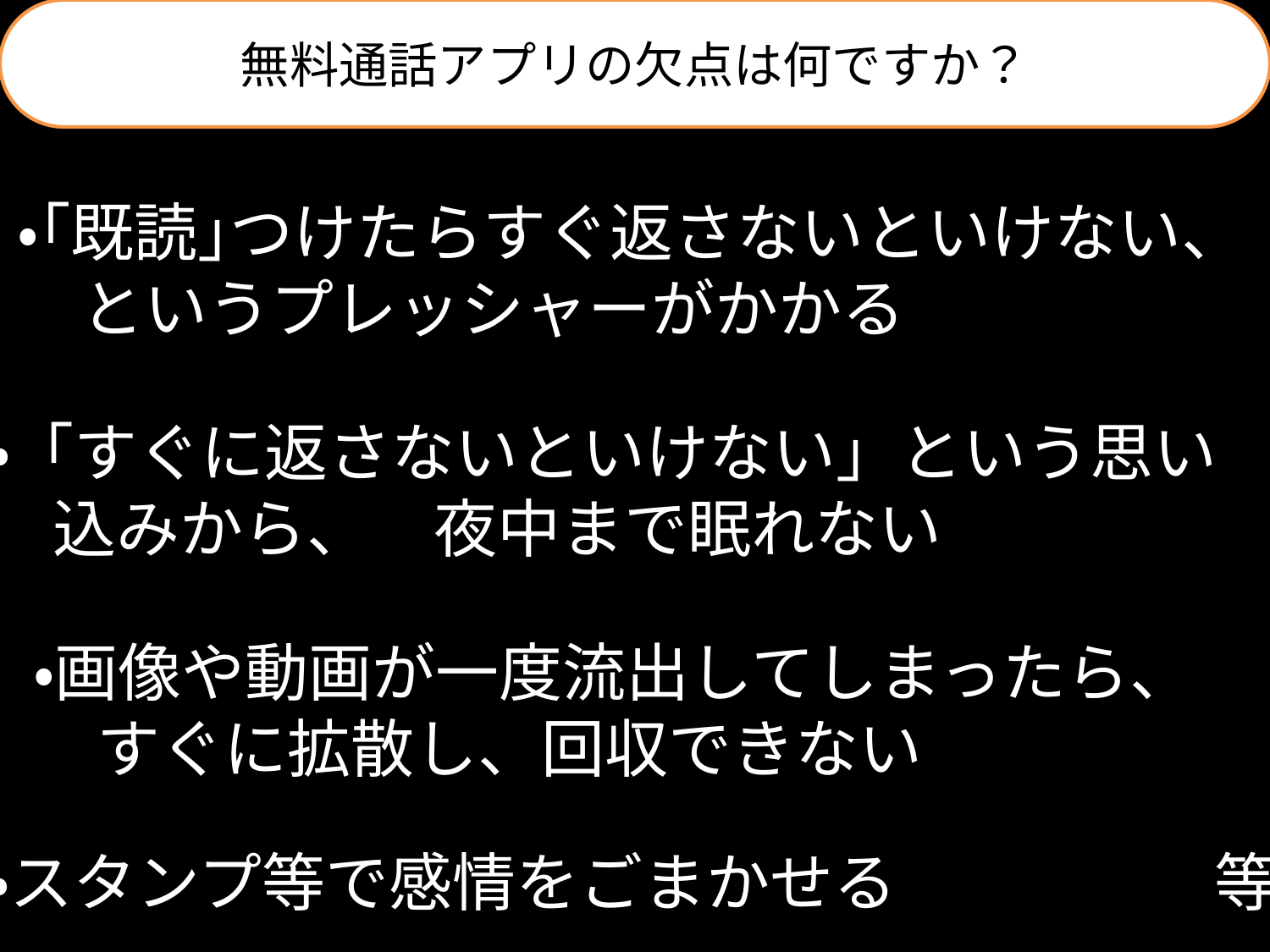

無料通話アプリの欠点は何ですか？
・｢既読｣つけたらすぐ返さないといけない、
　というプレッシャーがかかる
・「すぐに返さないといけない」という思い
　込みから、　夜中まで眠れない
・画像や動画が一度流出してしまったら、
　すぐに拡散し、回収できない
・スタンプ等で感情をごまかせる　　　　　等